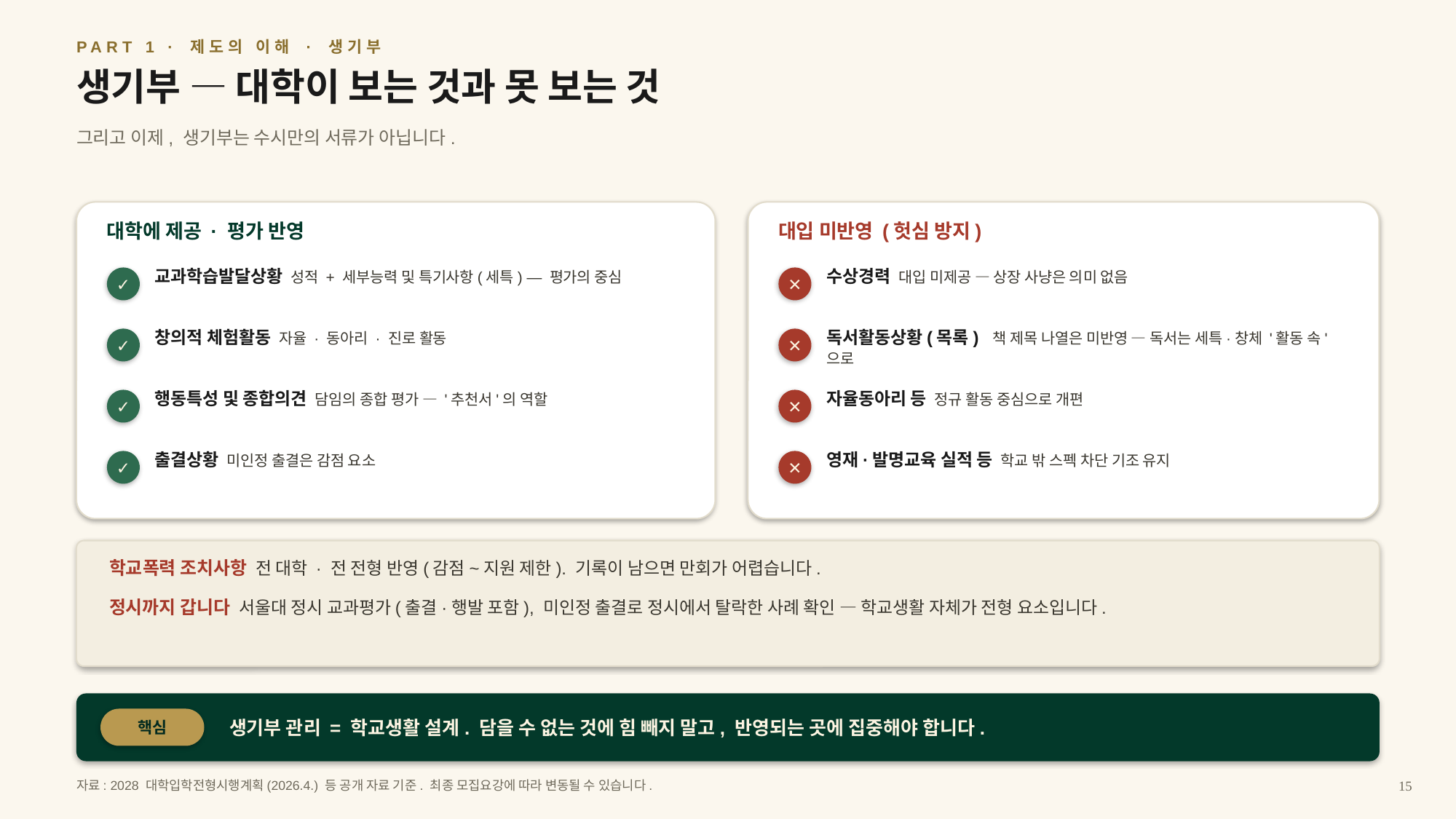

PART 1 · 제도의 이해 · 생기부
생기부 — 대학이 보는 것과 못 보는 것
그리고 이제, 생기부는 수시만의 서류가 아닙니다.

대학에 제공 · 평가 반영
대입 미반영 (헛심 방지)
교과학습발달상황  성적 + 세부능력 및 특기사항(세특) — 평가의 중심
수상경력  대입 미제공 — 상장 사냥은 의미 없음
✓
✕
창의적 체험활동  자율 · 동아리 · 진로 활동
독서활동상황(목록)  책 제목 나열은 미반영 — 독서는 세특·창체 '활동 속'으로
✓
✕
행동특성 및 종합의견  담임의 종합 평가 — '추천서'의 역할
자율동아리 등  정규 활동 중심으로 개편
✓
✕
출결상황  미인정 출결은 감점 요소
영재·발명교육 실적 등  학교 밖 스펙 차단 기조 유지
✓
✕

학교폭력 조치사항  전 대학 · 전 전형 반영(감점~지원 제한). 기록이 남으면 만회가 어렵습니다.
정시까지 갑니다  서울대 정시 교과평가(출결·행발 포함), 미인정 출결로 정시에서 탈락한 사례 확인 — 학교생활 자체가 전형 요소입니다.

생기부 관리 = 학교생활 설계. 담을 수 없는 것에 힘 빼지 말고, 반영되는 곳에 집중해야 합니다.
핵심
자료: 2028 대학입학전형시행계획(2026.4.) 등 공개 자료 기준. 최종 모집요강에 따라 변동될 수 있습니다.
15